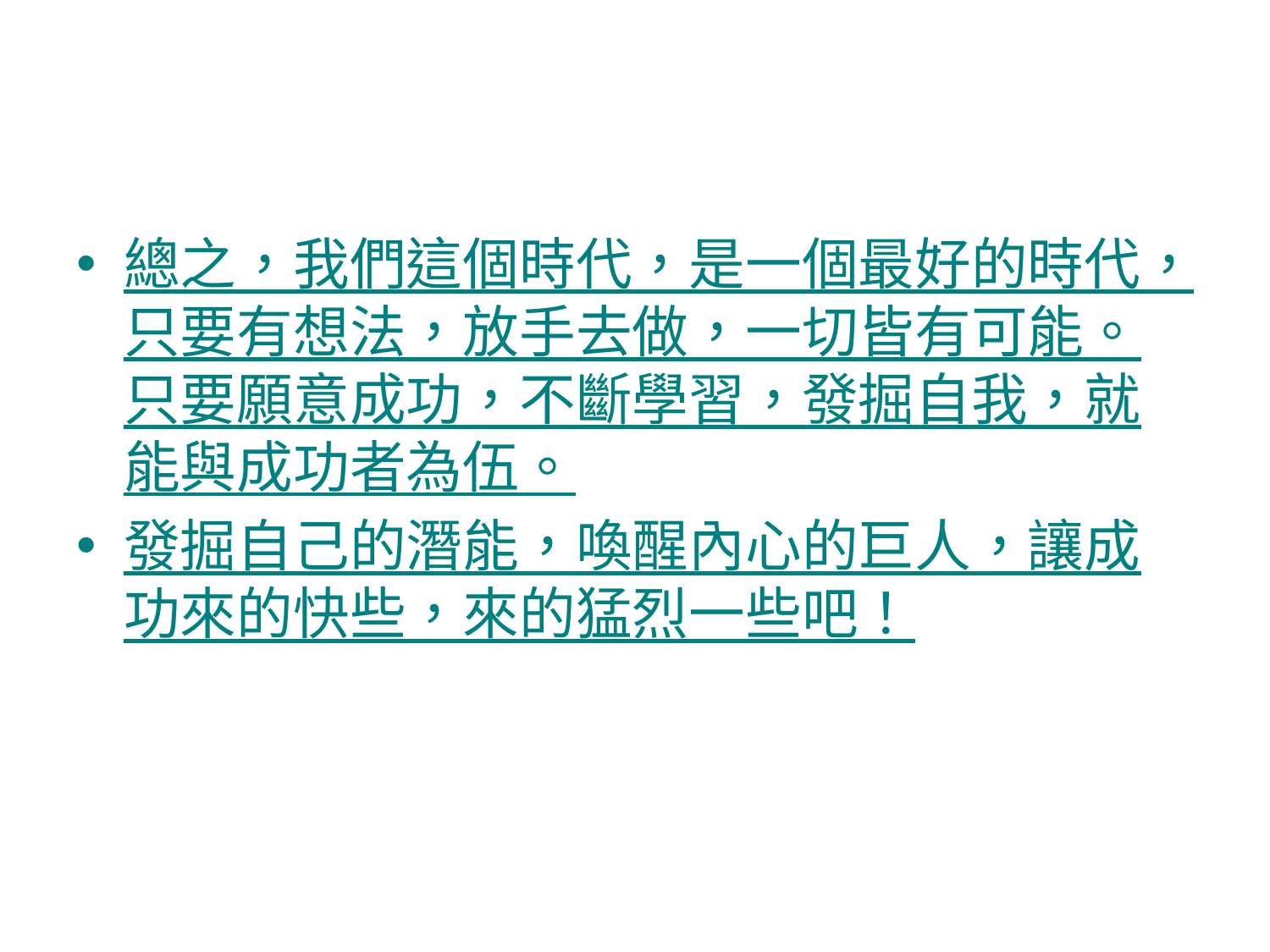

總之，我們這個時代，是一個最好的時代，只要有想法，放手去做，一切皆有可能。只要願意成功，不斷學習，發掘自我，就能與成功者為伍。
發掘自己的潛能，喚醒內心的巨人，讓成功來的快些，來的猛烈一些吧！